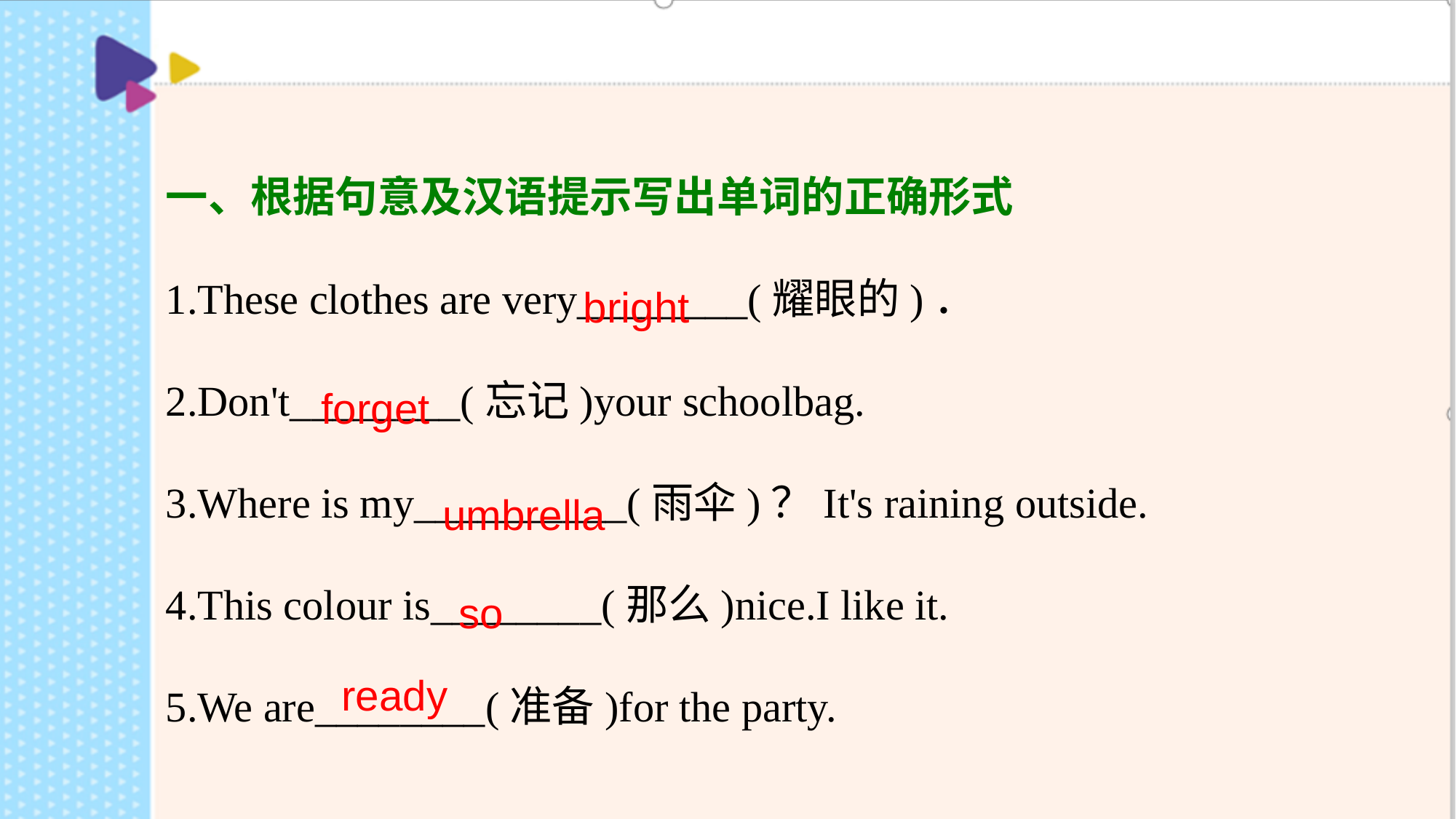

一、根据句意及汉语提示写出单词的正确形式
1.These clothes are very________(耀眼的)．
2.Don't________(忘记)your schoolbag.
3.Where is my__________(雨伞)？It's raining outside.
4.This colour is________(那么)nice.I like it.
5.We are________(准备)for the party.
bright
forget
umbrella
so
ready